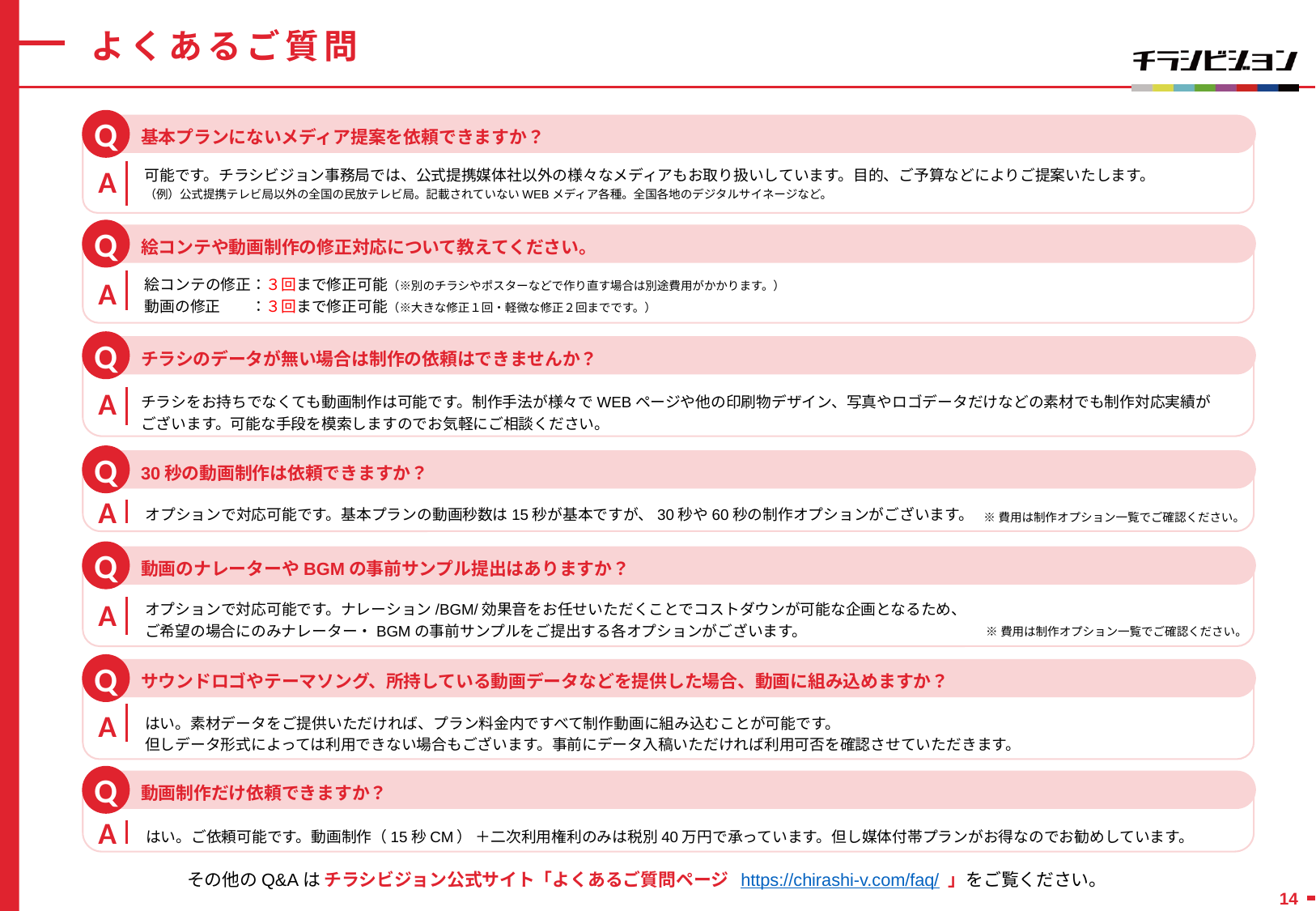

よくあるご質問
Q
基本プランにないメディア提案を依頼できますか？
可能です。チラシビジョン事務局では、公式提携媒体社以外の様々なメディアもお取り扱いしています。目的、ご予算などによりご提案いたします。
（例）公式提携テレビ局以外の全国の民放テレビ局。記載されていないWEBメディア各種。全国各地のデジタルサイネージなど。
A
Q
絵コンテや動画制作の修正対応について教えてください。
絵コンテの修正：３回まで修正可能（※別のチラシやポスターなどで作り直す場合は別途費用がかかります。）
動画の修正　　：３回まで修正可能（※大きな修正１回・軽微な修正２回までです。）
A
Q
チラシのデータが無い場合は制作の依頼はできませんか？
チラシをお持ちでなくても動画制作は可能です。制作手法が様々でWEBページや他の印刷物デザイン、写真やロゴデータだけなどの素材でも制作対応実績がございます。可能な手段を模索しますのでお気軽にご相談ください。
A
Q
30秒の動画制作は依頼できますか？
オプションで対応可能です。基本プランの動画秒数は15秒が基本ですが、30秒や60秒の制作オプションがございます。
A
※費用は制作オプション一覧でご確認ください。
Q
動画のナレーターやBGMの事前サンプル提出はありますか？
オプションで対応可能です。ナレーション/BGM/効果音をお任せいただくことでコストダウンが可能な企画となるため、
ご希望の場合にのみナレーター・BGMの事前サンプルをご提出する各オプションがございます。
A
※費用は制作オプション一覧でご確認ください。
Q
サウンドロゴやテーマソング、所持している動画データなどを提供した場合、動画に組み込めますか？
はい。素材データをご提供いただければ、プラン料金内ですべて制作動画に組み込むことが可能です。
但しデータ形式によっては利用できない場合もございます。事前にデータ入稿いただければ利用可否を確認させていただきます。
A
Q
動画制作だけ依頼できますか？
はい。ご依頼可能です。動画制作（15秒CM） ＋二次利用権利のみは税別40万円で承っています。但し媒体付帯プランがお得なのでお勧めしています。
その他のQ&Aはコチラをご覧ください。⇒　公式サイト「よくあるご質問ページ」　https://chirashi-v.com/faq/

A
その他のQ&Aは チラシビジョン公式サイト「よくあるご質問ページ  https://chirashi-v.com/faq/ 」をご覧ください。
14